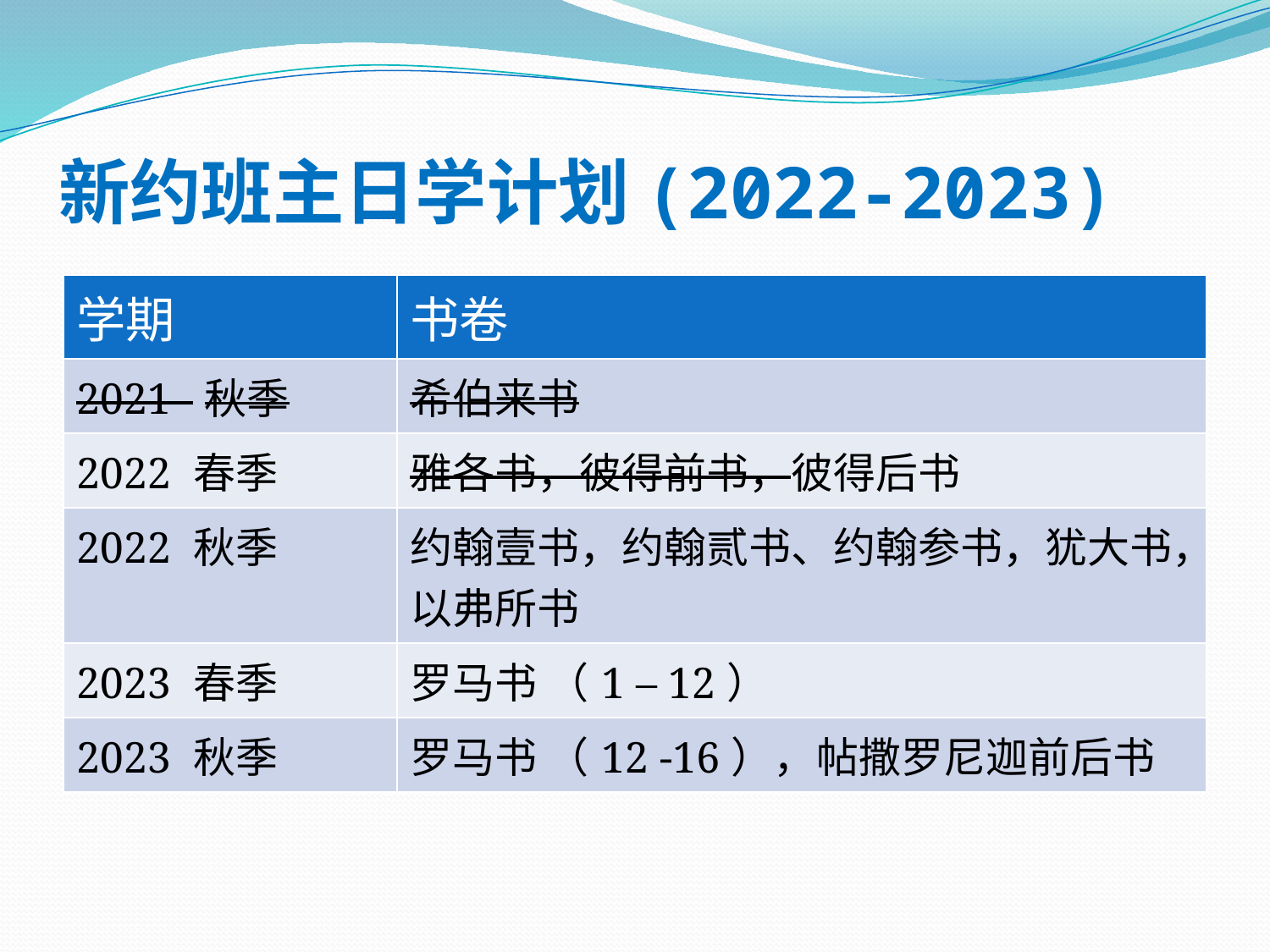

# 新约班主日学计划(2022-2023)
| 学期 | 书卷 |
| --- | --- |
| 2021 秋季 | 希伯来书 |
| 2022 春季 | 雅各书，彼得前书，彼得后书 |
| 2022 秋季 | 约翰壹书，约翰贰书、约翰参书，犹大书，以弗所书 |
| 2023 春季 | 罗马书 （1 – 12） |
| 2023 秋季 | 罗马书 （12 -16），帖撒罗尼迦前后书 |